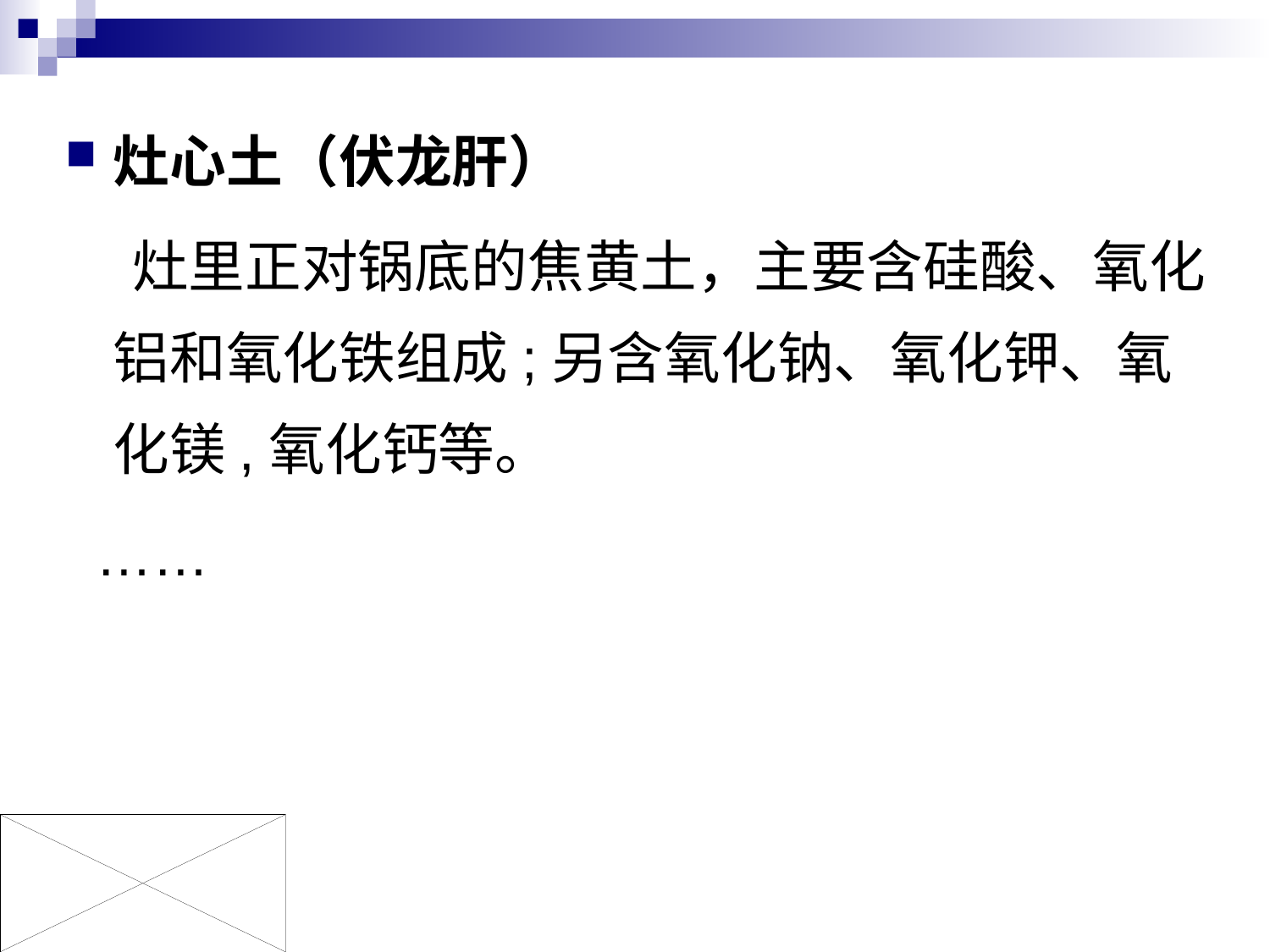

# 灶心土（伏龙肝）
     灶里正对锅底的焦黄土，主要含硅酸、氧化铝和氧化铁组成;另含氧化钠、氧化钾、氧化镁,氧化钙等。
  ……